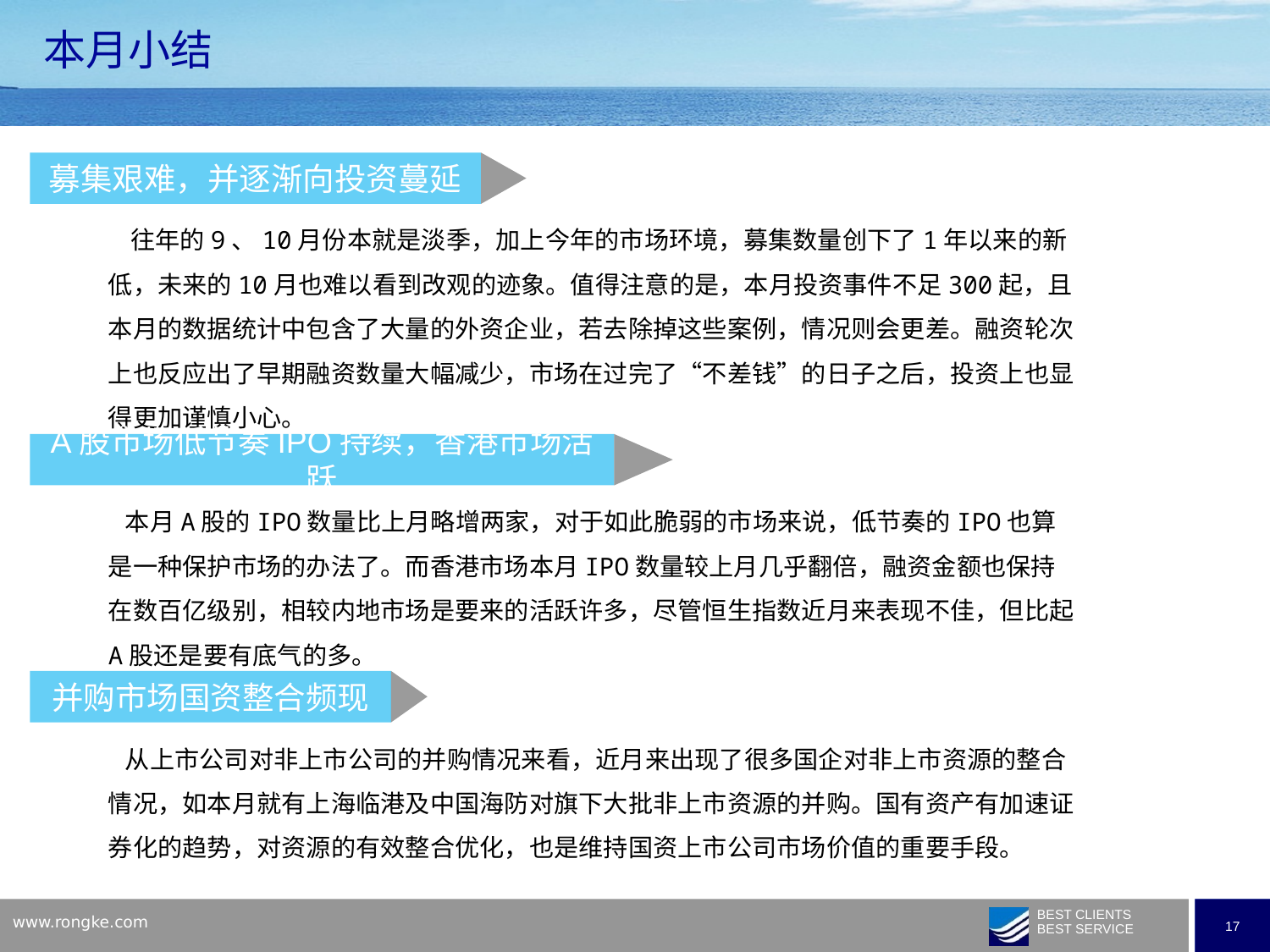

本月小结
募集艰难，并逐渐向投资蔓延

   往年的9、10月份本就是淡季，加上今年的市场环境，募集数量创下了1年以来的新低，未来的10月也难以看到改观的迹象。值得注意的是，本月投资事件不足300起，且本月的数据统计中包含了大量的外资企业，若去除掉这些案例，情况则会更差。融资轮次上也反应出了早期融资数量大幅减少，市场在过完了“不差钱”的日子之后，投资上也显得更加谨慎小心。
A股市场低节奏IPO持续，香港市场活跃

  本月A股的IPO数量比上月略增两家，对于如此脆弱的市场来说，低节奏的IPO也算是一种保护市场的办法了。而香港市场本月IPO数量较上月几乎翻倍，融资金额也保持在数百亿级别，相较内地市场是要来的活跃许多，尽管恒生指数近月来表现不佳，但比起A股还是要有底气的多。
并购市场国资整合频现

  从上市公司对非上市公司的并购情况来看，近月来出现了很多国企对非上市资源的整合情况，如本月就有上海临港及中国海防对旗下大批非上市资源的并购。国有资产有加速证券化的趋势，对资源的有效整合优化，也是维持国资上市公司市场价值的重要手段。